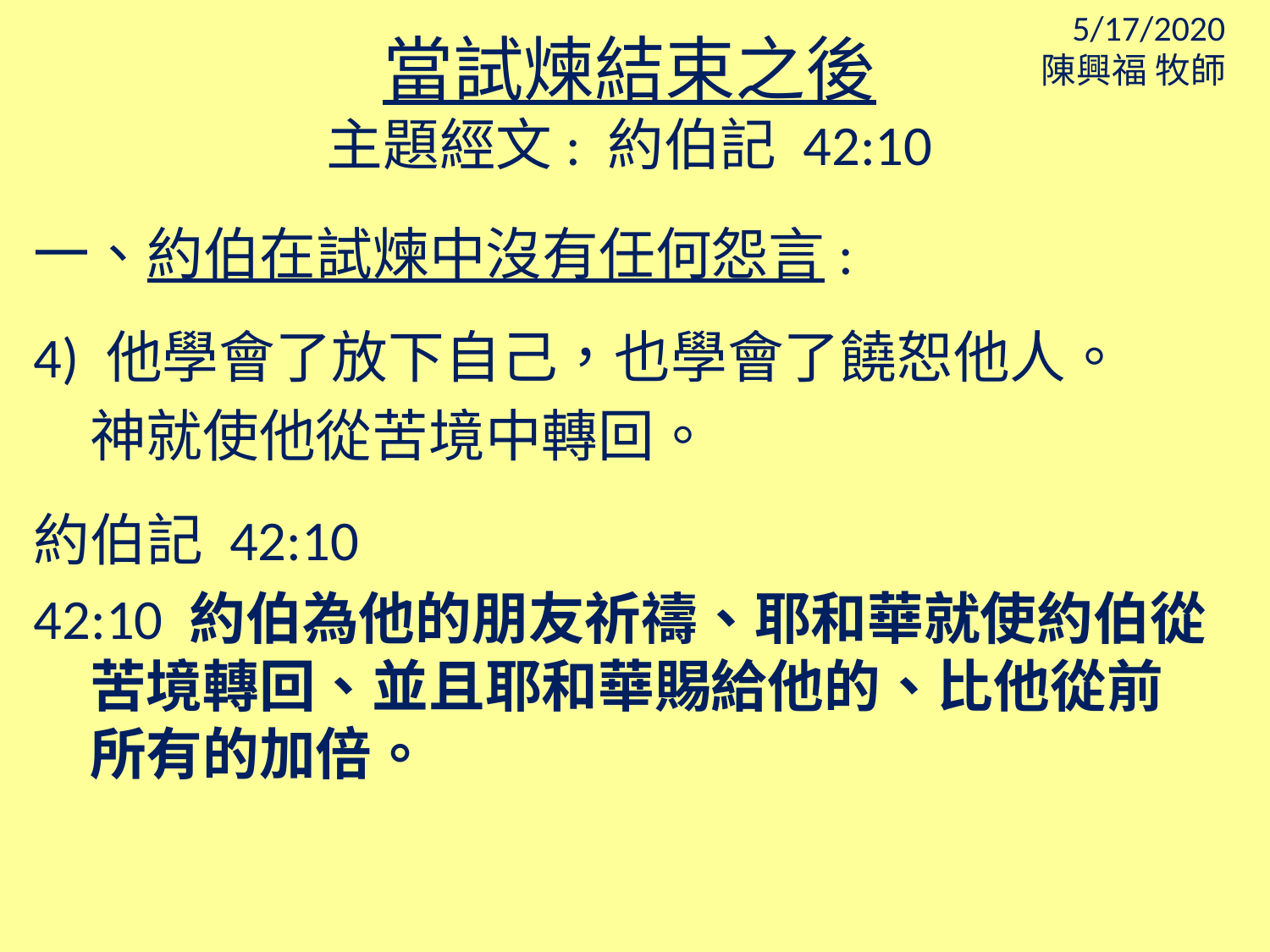

5/17/2020
陳興福 牧師
當試煉結束之後
主題經文: 約伯記 42:10
一、約伯在試煉中沒有任何怨言:

4) 他學會了放下自己，也學會了饒恕他人。
神就使他從苦境中轉回。

約伯記 42:10
42:10 約伯為他的朋友祈禱、耶和華就使約伯從 苦境轉回、並且耶和華賜給他的、比他從前    所有的加倍。